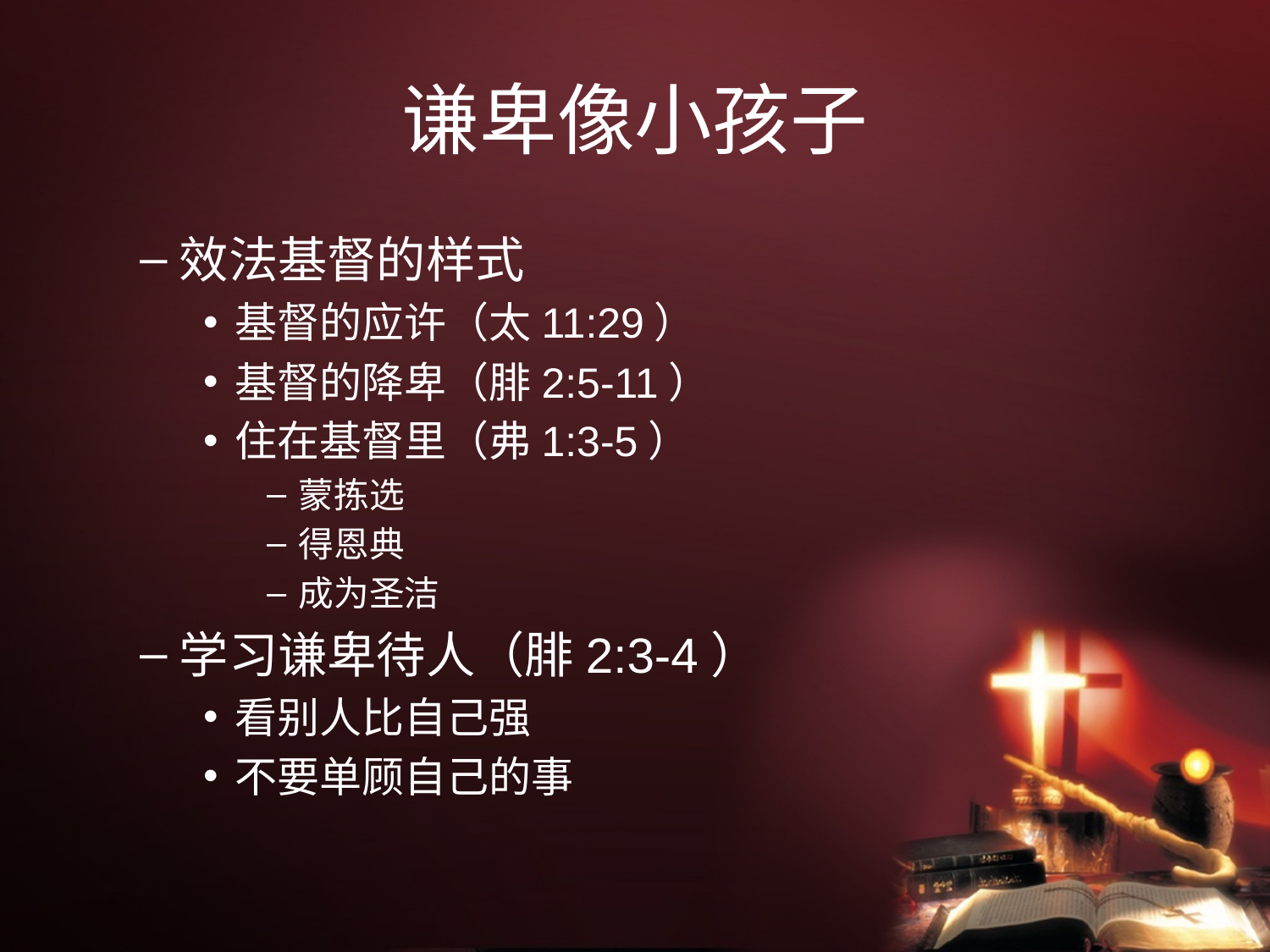

# 谦卑像小孩子
效法基督的样式
基督的应许（太11:29）
基督的降卑（腓2:5-11）
住在基督里（弗1:3-5）
蒙拣选
得恩典
成为圣洁
学习谦卑待人（腓2:3-4）
看别人比自己强
不要单顾自己的事